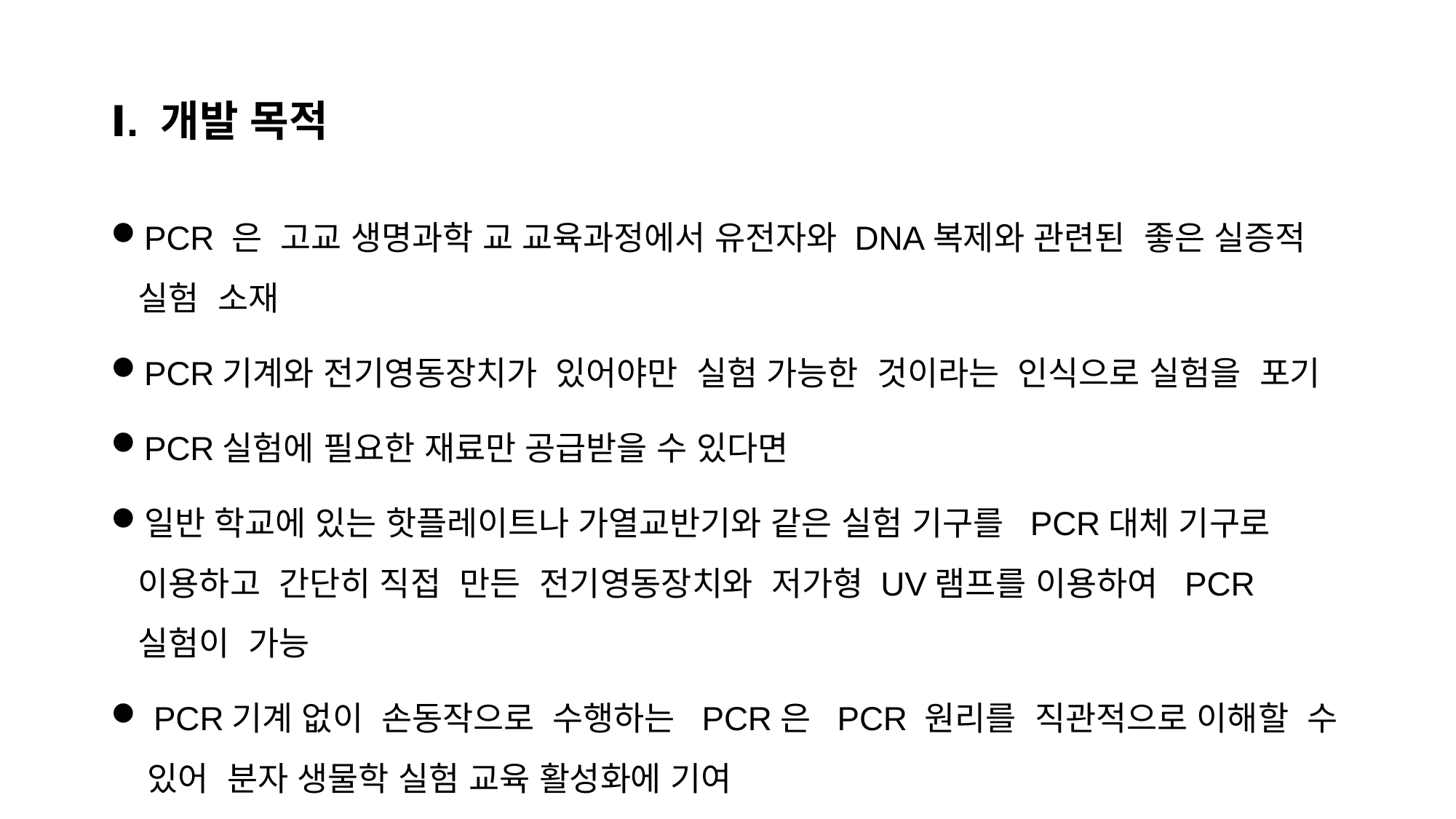

# Ⅰ. 개발 목적
PCR 은  고교 생명과학 교 교육과정에서 유전자와 DNA복제와 관련된  좋은 실증적  실험  소재
PCR기계와 전기영동장치가  있어야만  실험 가능한  것이라는  인식으로 실험을  포기
PCR실험에 필요한 재료만 공급받을 수 있다면
일반 학교에 있는 핫플레이트나 가열교반기와 같은 실험 기구를  PCR대체 기구로 이용하고  간단히 직접  만든  전기영동장치와  저가형 UV램프를 이용하여  PCR 실험이  가능
 PCR기계 없이  손동작으로  수행하는  PCR은  PCR 원리를  직관적으로 이해할  수  있어  분자 생물학 실험 교육 활성화에 기여